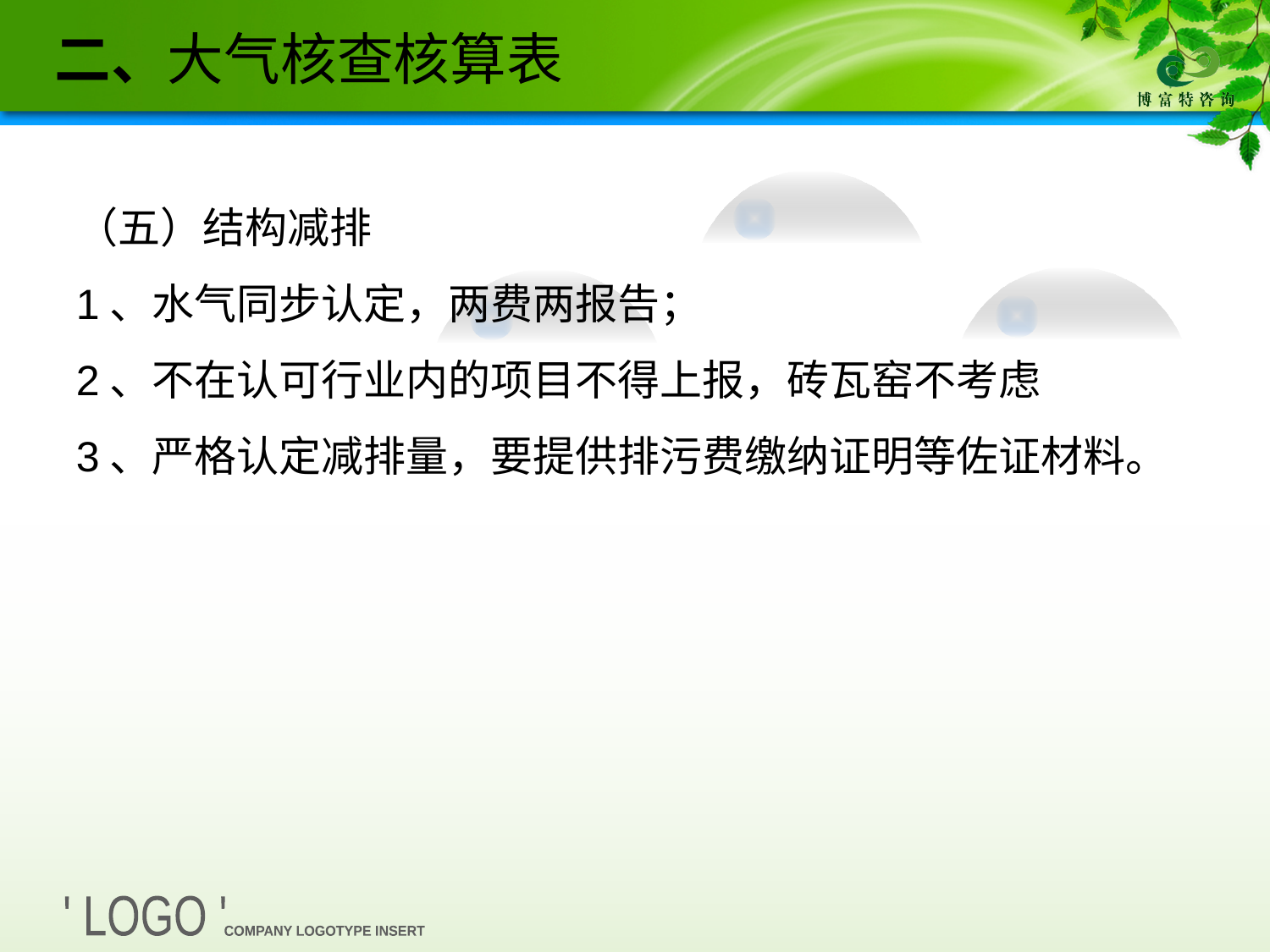

二、大气核查核算表
（五）结构减排
1、水气同步认定，两费两报告；
2、不在认可行业内的项目不得上报，砖瓦窑不考虑
3、严格认定减排量，要提供排污费缴纳证明等佐证材料。